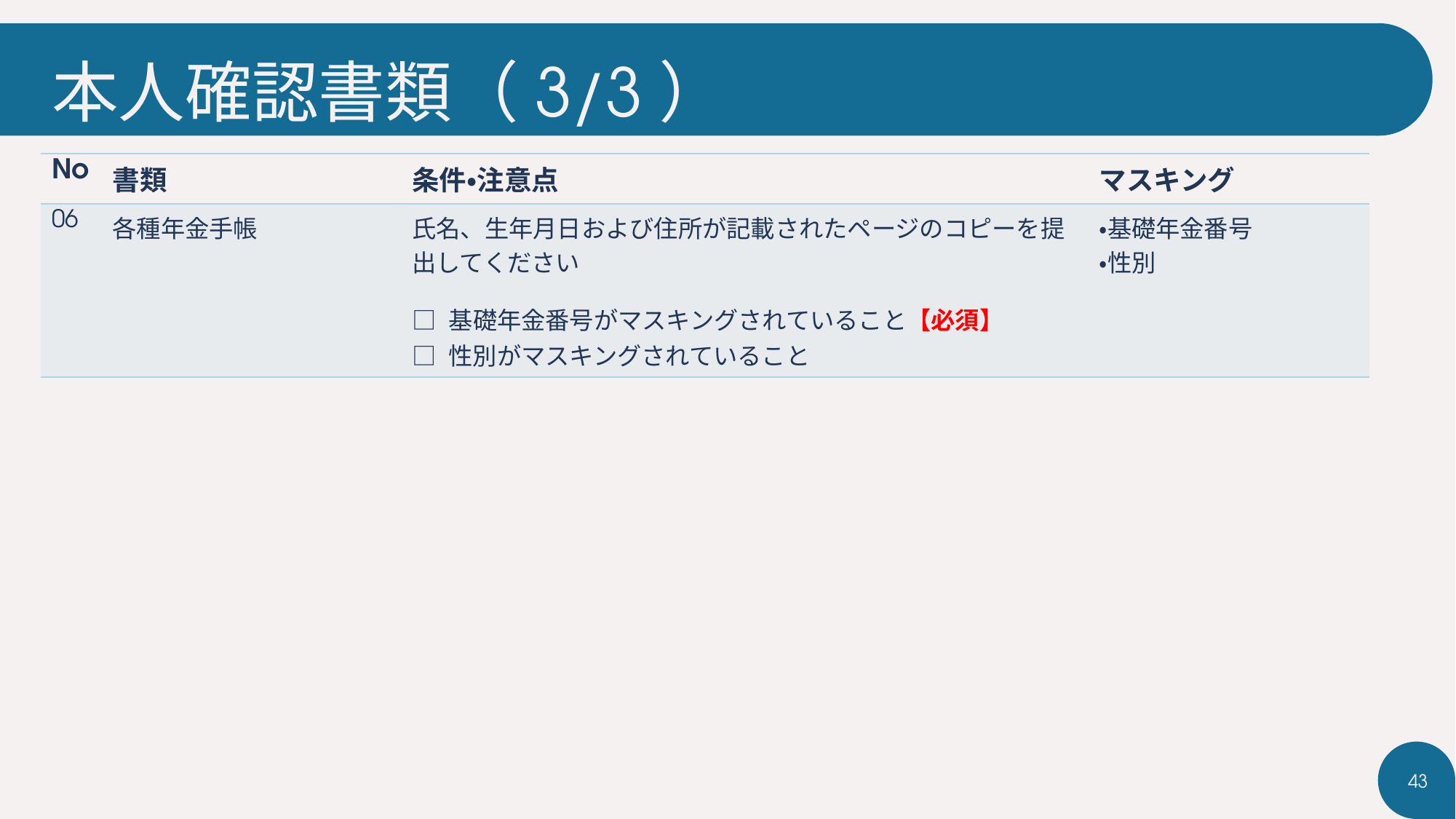

# 本人確認書類（3/3）
| No | 書類 | 条件・注意点 | マスキング |
| --- | --- | --- | --- |
| 06 | 各種年金手帳 | 氏名、生年月日および住所が記載されたページのコピーを提出してください □ 基礎年金番号がマスキングされていること【必須】 □ 性別がマスキングされていること | ・基礎年金番号 ・性別 |
43